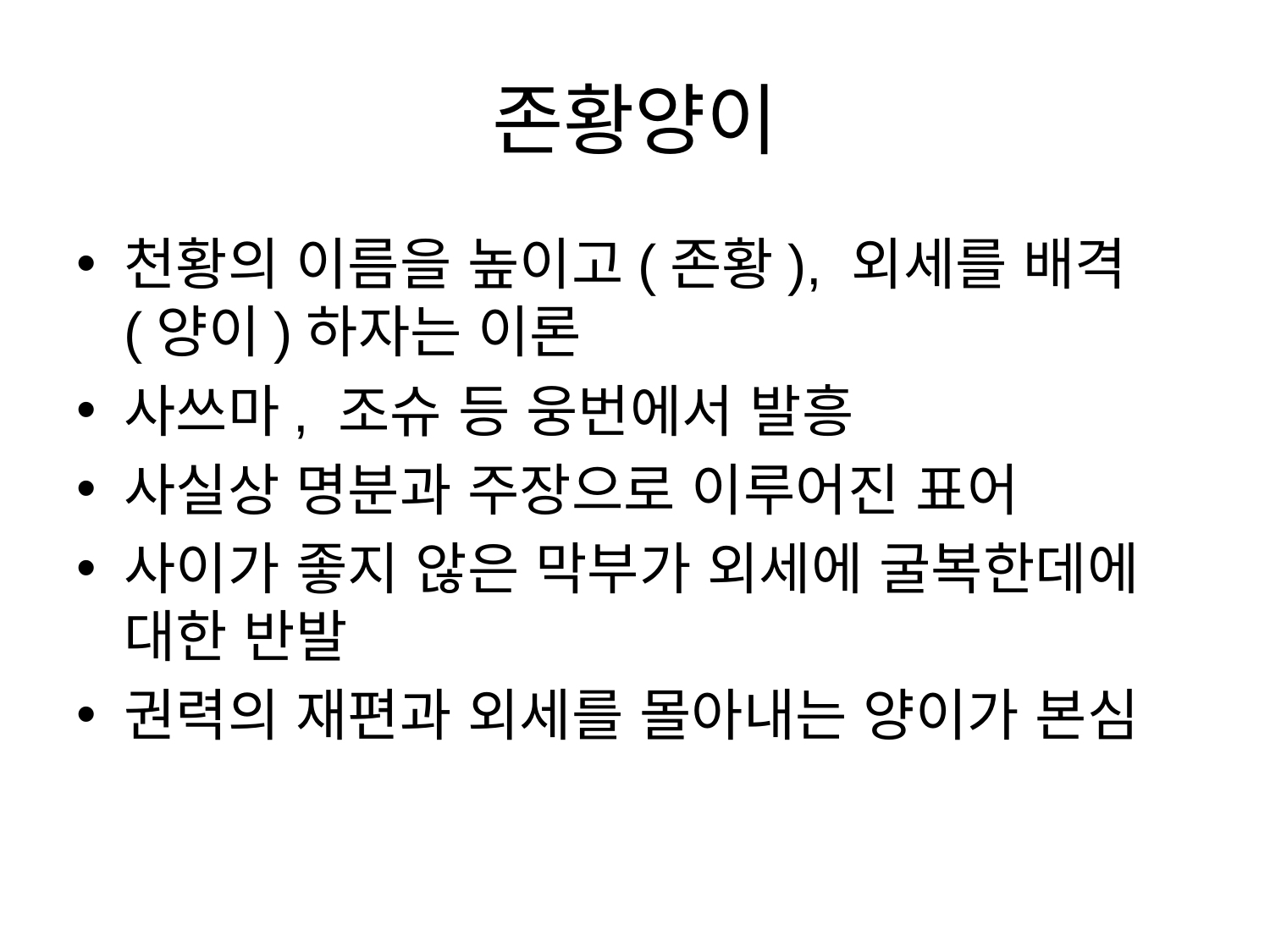

# 존황양이
천황의 이름을 높이고(존황), 외세를 배격(양이)하자는 이론
사쓰마, 조슈 등 웅번에서 발흥
사실상 명분과 주장으로 이루어진 표어
사이가 좋지 않은 막부가 외세에 굴복한데에 대한 반발
권력의 재편과 외세를 몰아내는 양이가 본심